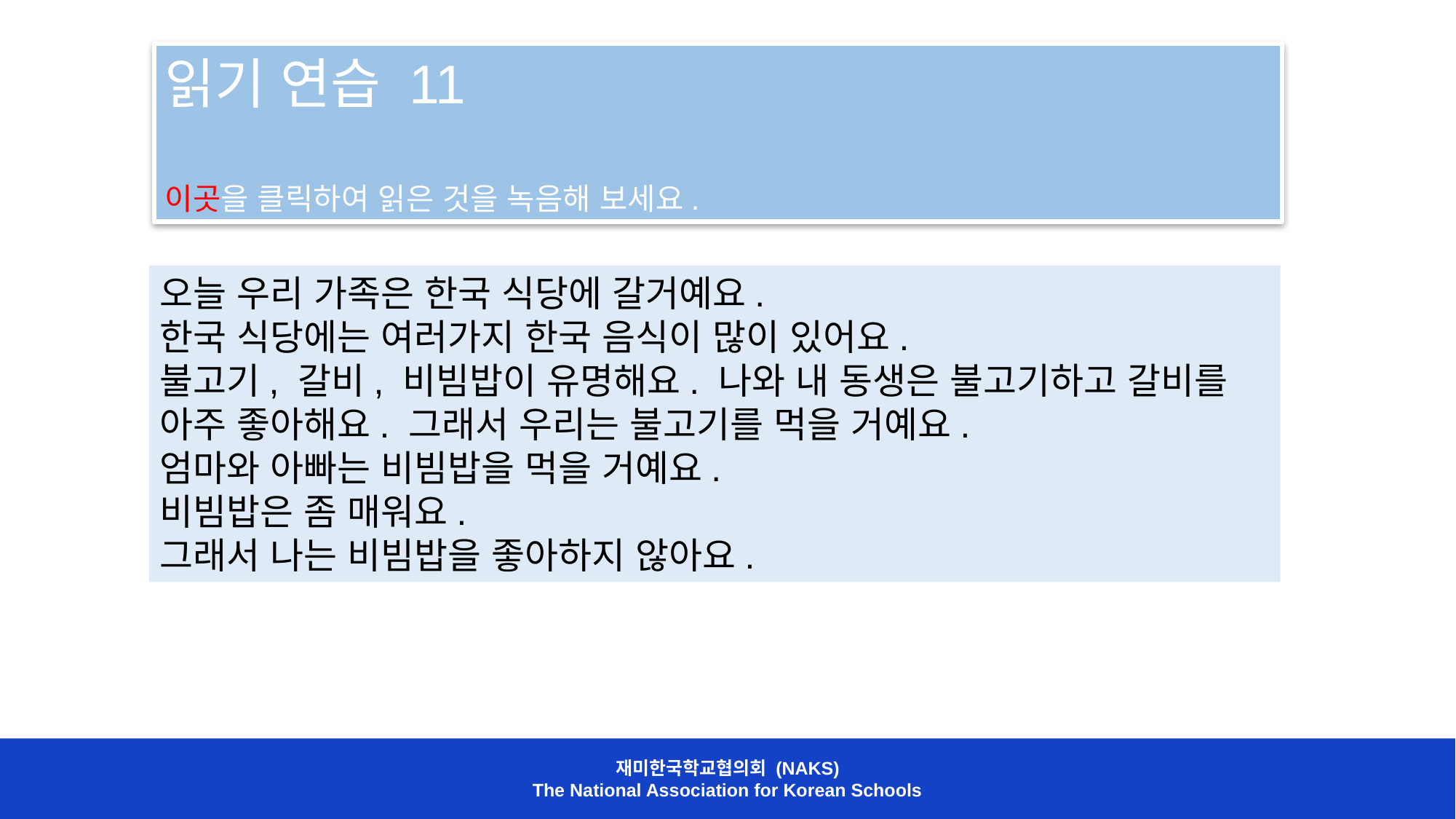

읽기 연습 11

이곳을 클릭하여 읽은 것을 녹음해 보세요.
오늘 우리 가족은 한국 식당에 갈거예요.
한국 식당에는 여러가지 한국 음식이 많이 있어요.
불고기, 갈비, 비빔밥이 유명해요. 나와 내 동생은 불고기하고 갈비를 아주 좋아해요. 그래서 우리는 불고기를 먹을 거예요.
엄마와 아빠는 비빔밥을 먹을 거예요.
비빔밥은 좀 매워요.
그래서 나는 비빔밥을 좋아하지 않아요.
재미한국학교협의회 (NAKS)
The National Association for Korean Schools